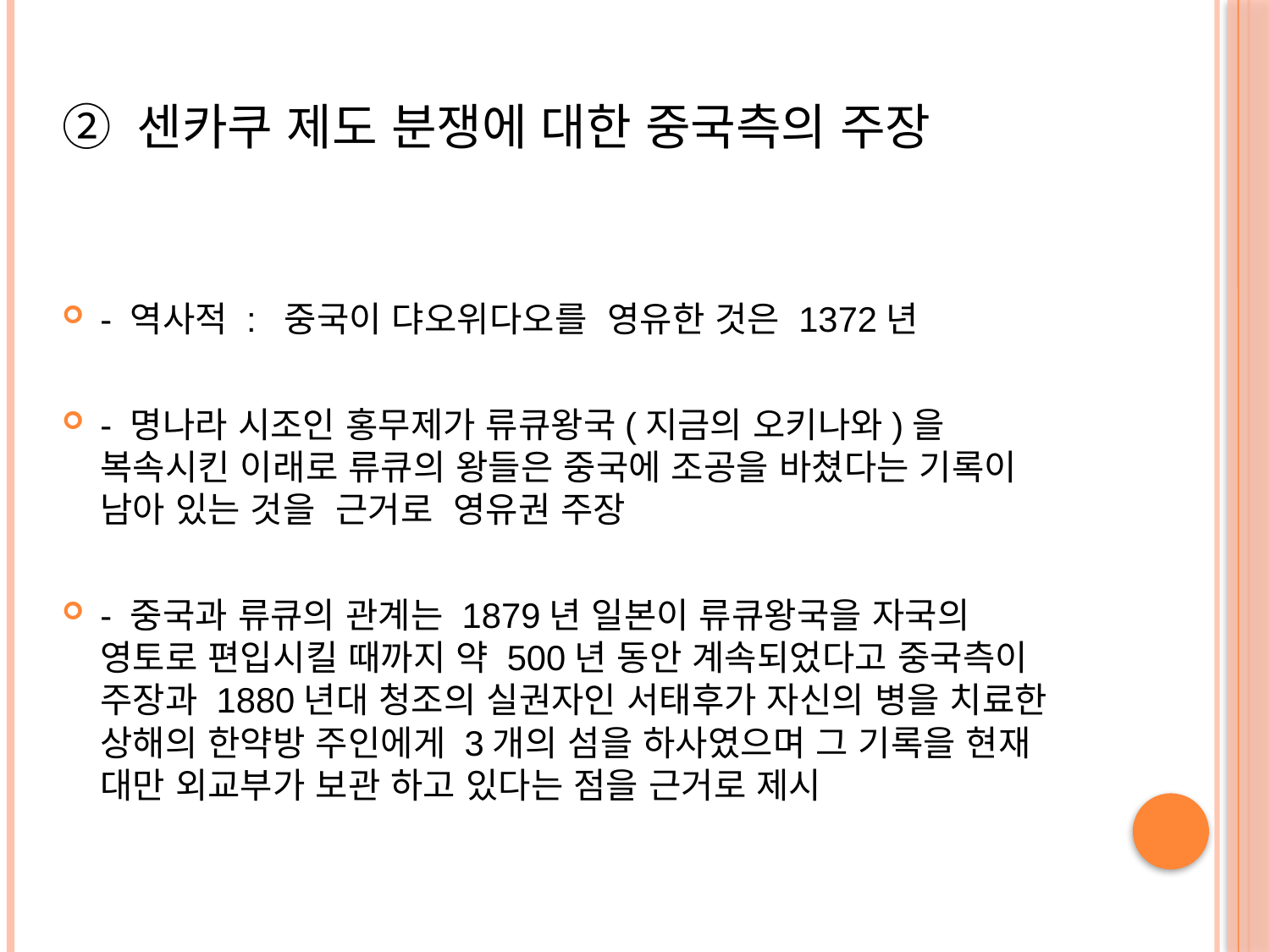

② 센카쿠 제도 분쟁에 대한 중국측의 주장

- 역사적 :  중국이 댜오위다오를  영유한 것은 1372년

- 명나라 시조인 홍무제가 류큐왕국(지금의 오키나와)을 복속시킨 이래로 류큐의 왕들은 중국에 조공을 바쳤다는 기록이 남아 있는 것을  근거로  영유권 주장

- 중국과 류큐의 관계는 1879년 일본이 류큐왕국을 자국의 영토로 편입시킬 때까지 약 500년 동안 계속되었다고 중국측이 주장과 1880년대 청조의 실권자인 서태후가 자신의 병을 치료한 상해의 한약방 주인에게 3개의 섬을 하사였으며 그 기록을 현재 대만 외교부가 보관 하고 있다는 점을 근거로 제시